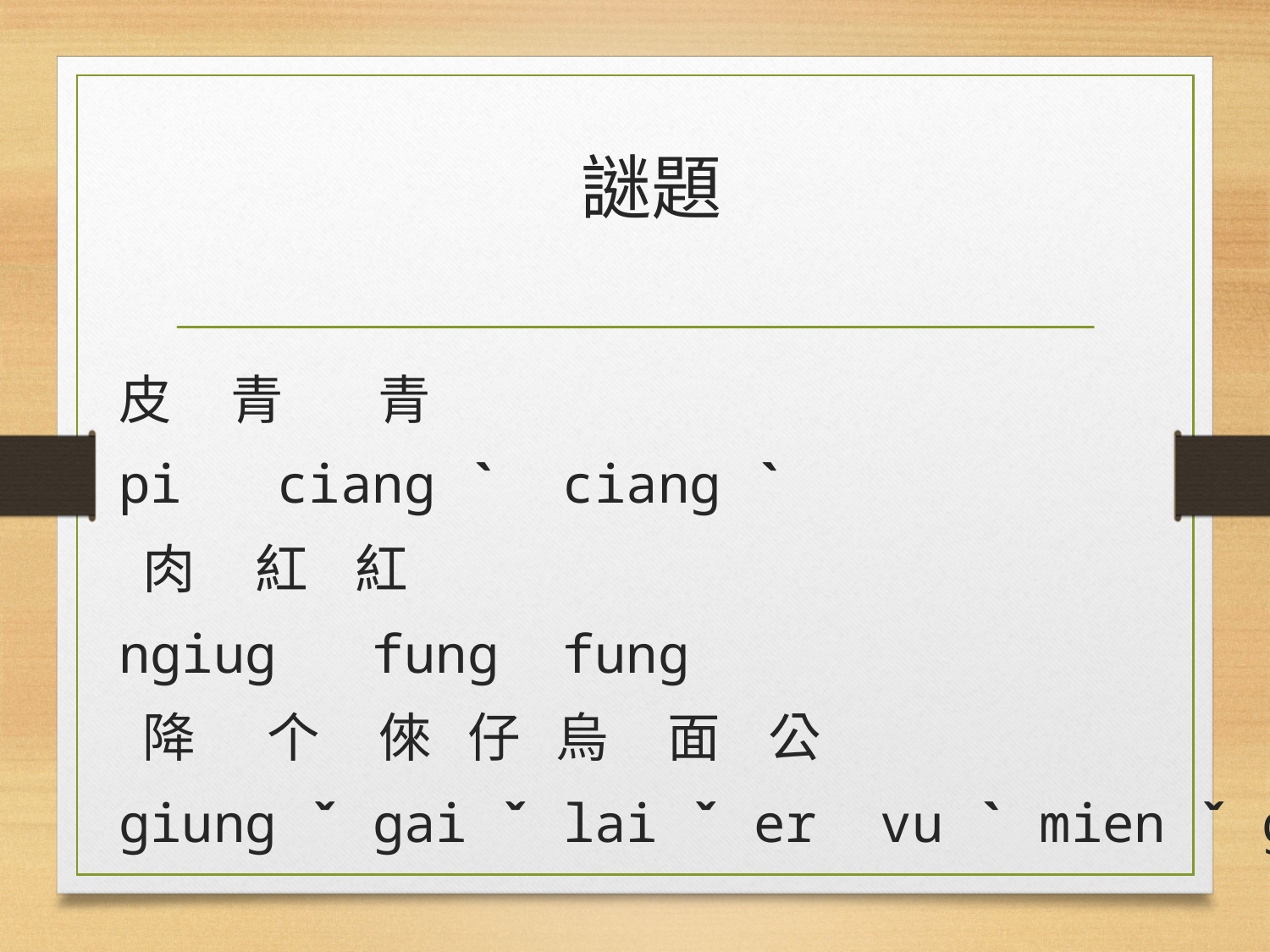

# 謎題
皮     青        青
pi   ciang ˋ  ciang ˋ
 肉     紅    紅
ngiug   fung  fung
 降      个     倈   仔   烏     面    公
giung ˇ gai ˇ lai ˇ er  vu ˋ mien ˇ gung ˋ